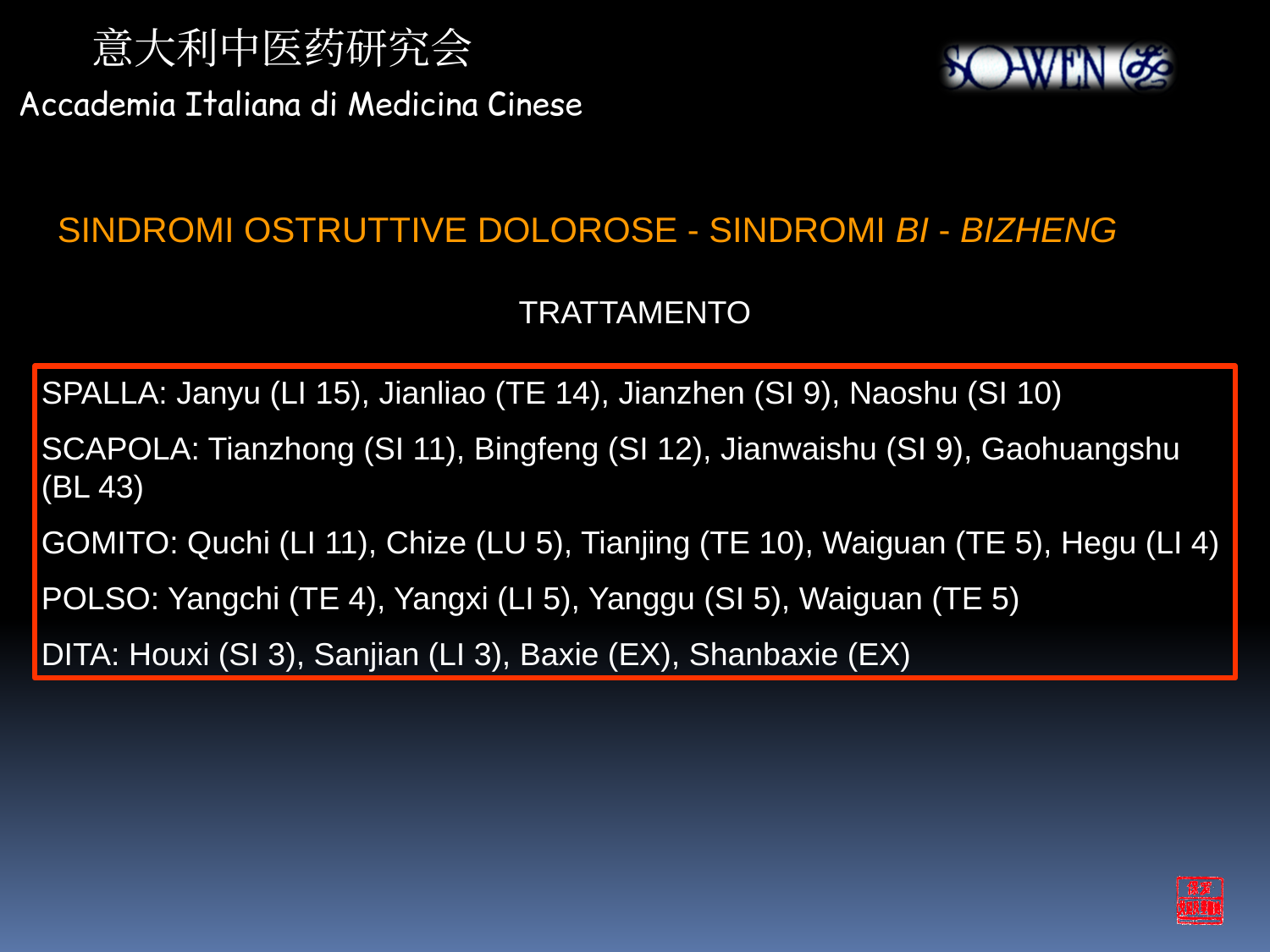

意大利中医药研究会
Accademia Italiana di Medicina Cinese
SINDROMI OSTRUTTIVE DOLOROSE - SINDROMI BI - BIZHENG
TRATTAMENTO
SPALLA: Janyu (LI 15), Jianliao (TE 14), Jianzhen (SI 9), Naoshu (SI 10)
SCAPOLA: Tianzhong (SI 11), Bingfeng (SI 12), Jianwaishu (SI 9), Gaohuangshu (BL 43)
GOMITO: Quchi (LI 11), Chize (LU 5), Tianjing (TE 10), Waiguan (TE 5), Hegu (LI 4)
POLSO: Yangchi (TE 4), Yangxi (LI 5), Yanggu (SI 5), Waiguan (TE 5)
DITA: Houxi (SI 3), Sanjian (LI 3), Baxie (EX), Shanbaxie (EX)